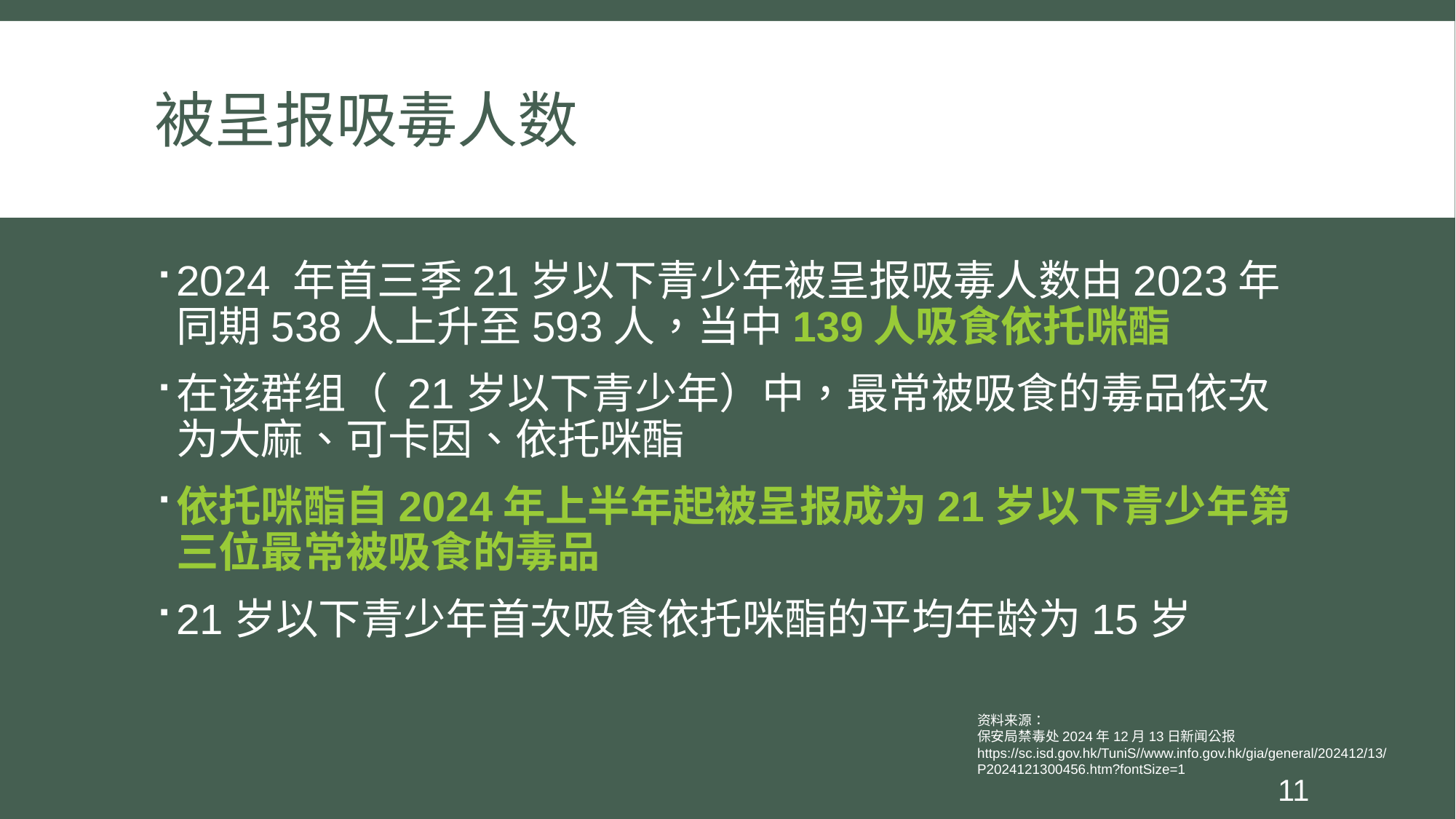

# 被呈报吸毒人数
2024 年首三季21岁以下青少年被呈报吸毒人数由2023年同期538人上升至593人，当中139人吸食依托咪酯
在该群组（ 21岁以下青少年）中，最常被吸食的毒品依次为大麻、可卡因、依托咪酯
依托咪酯自2024年上半年起被呈报成为21岁以下青少年第三位最常被吸食的毒品
21岁以下青少年首次吸食依托咪酯的平均年龄为15岁
资料来源：
保安局禁毒处2024年12月13日新闻公报
https://sc.isd.gov.hk/TuniS//www.info.gov.hk/gia/general/202412/13/P2024121300456.htm?fontSize=1
11